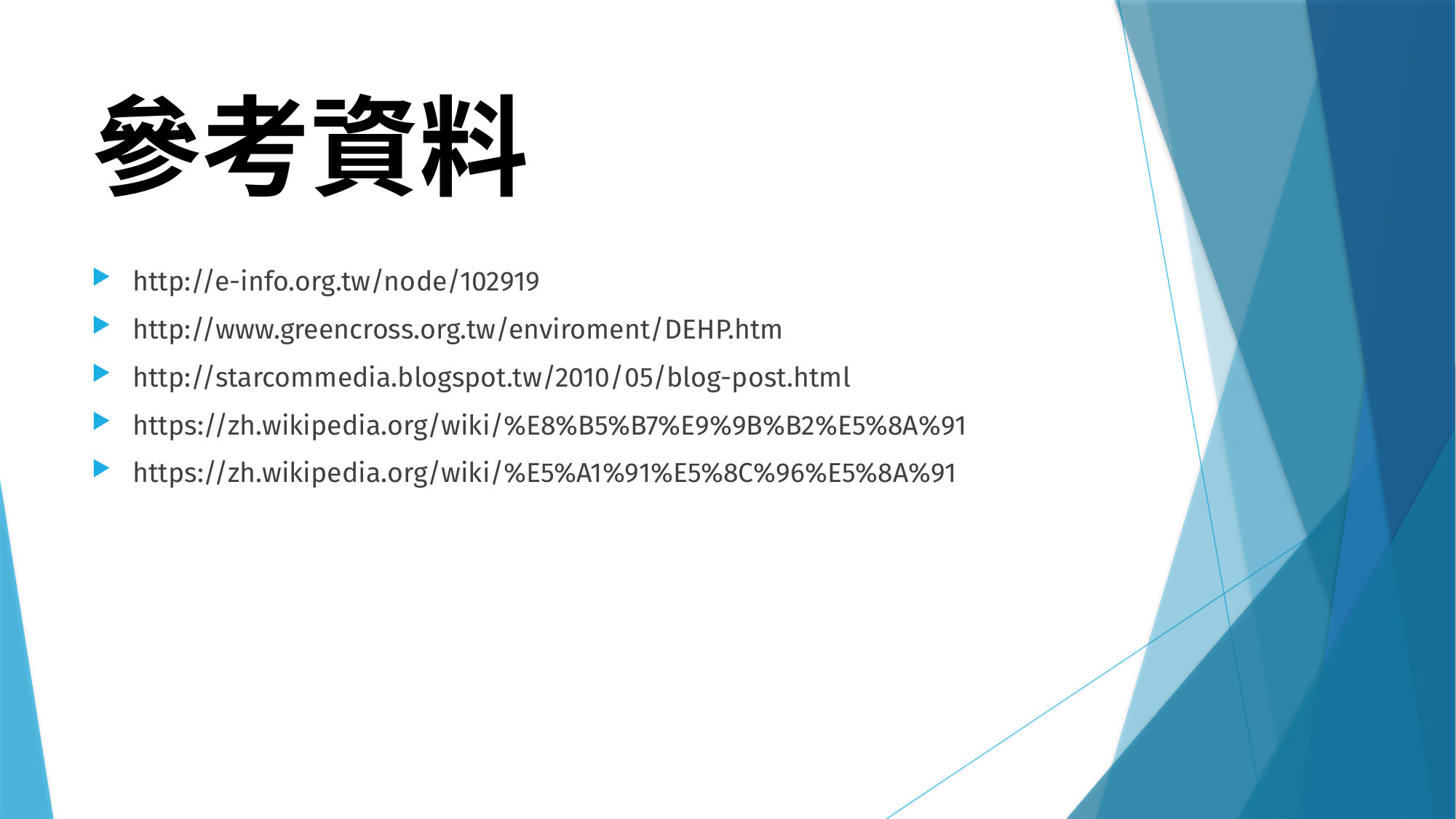

# 參考資料
http://e-info.org.tw/node/102919
http://www.greencross.org.tw/enviroment/DEHP.htm
http://starcommedia.blogspot.tw/2010/05/blog-post.html
https://zh.wikipedia.org/wiki/%E8%B5%B7%E9%9B%B2%E5%8A%91
https://zh.wikipedia.org/wiki/%E5%A1%91%E5%8C%96%E5%8A%91